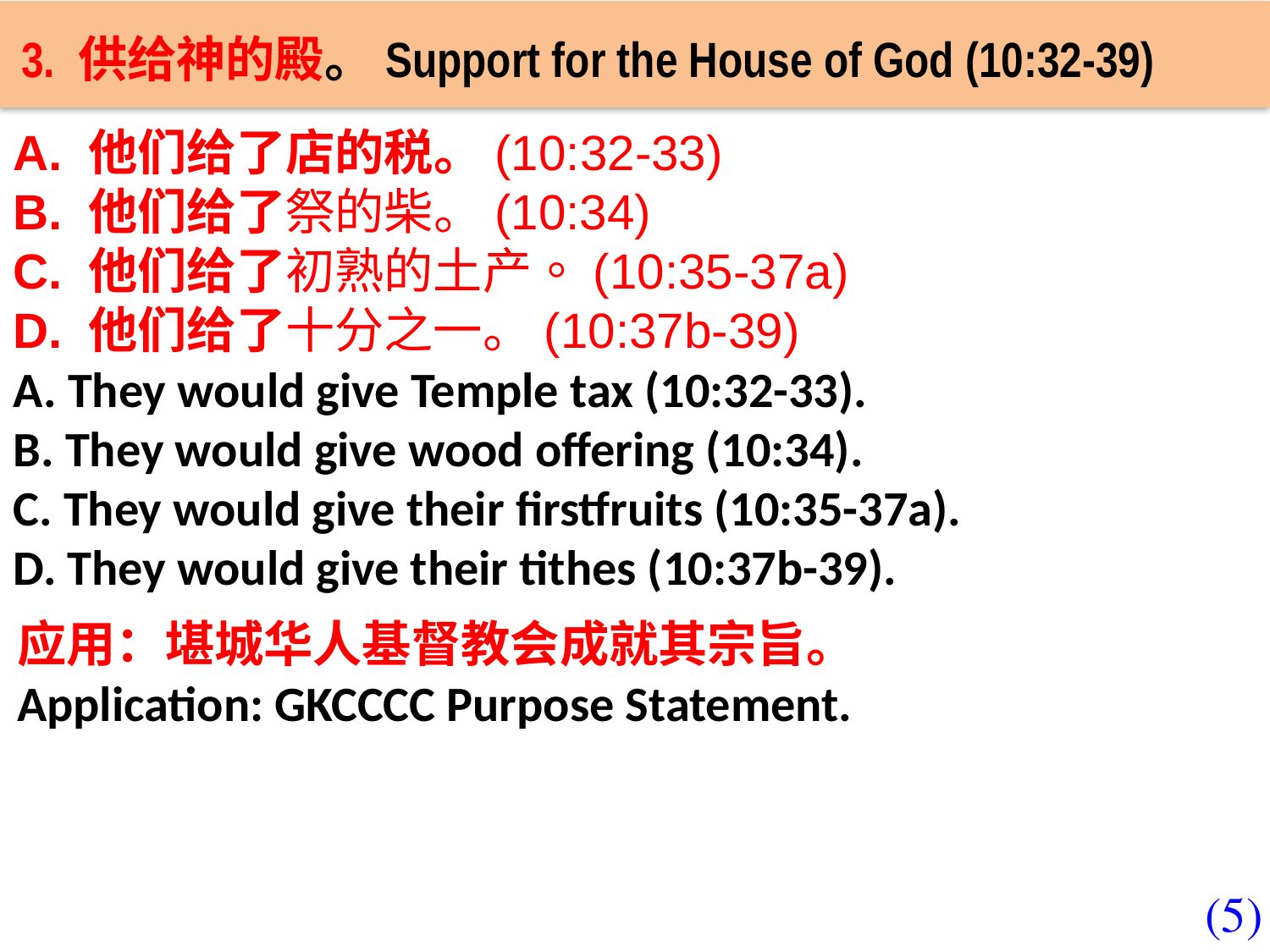

3. 供给神的殿。Support for the House of God (10:32-39)
A. 他们给了店的税。(10:32-33)
B. 他们给了祭的柴。(10:34)
C. 他们给了初熟的土产。(10:35-37a)
D. 他们给了十分之一。(10:37b-39)
A. They would give Temple tax (10:32-33).
B. They would give wood offering (10:34).
C. They would give their firstfruits (10:35-37a).
D. They would give their tithes (10:37b-39).
应用：堪城华人基督教会成就其宗旨。
Application: GKCCCC Purpose Statement.
(5)